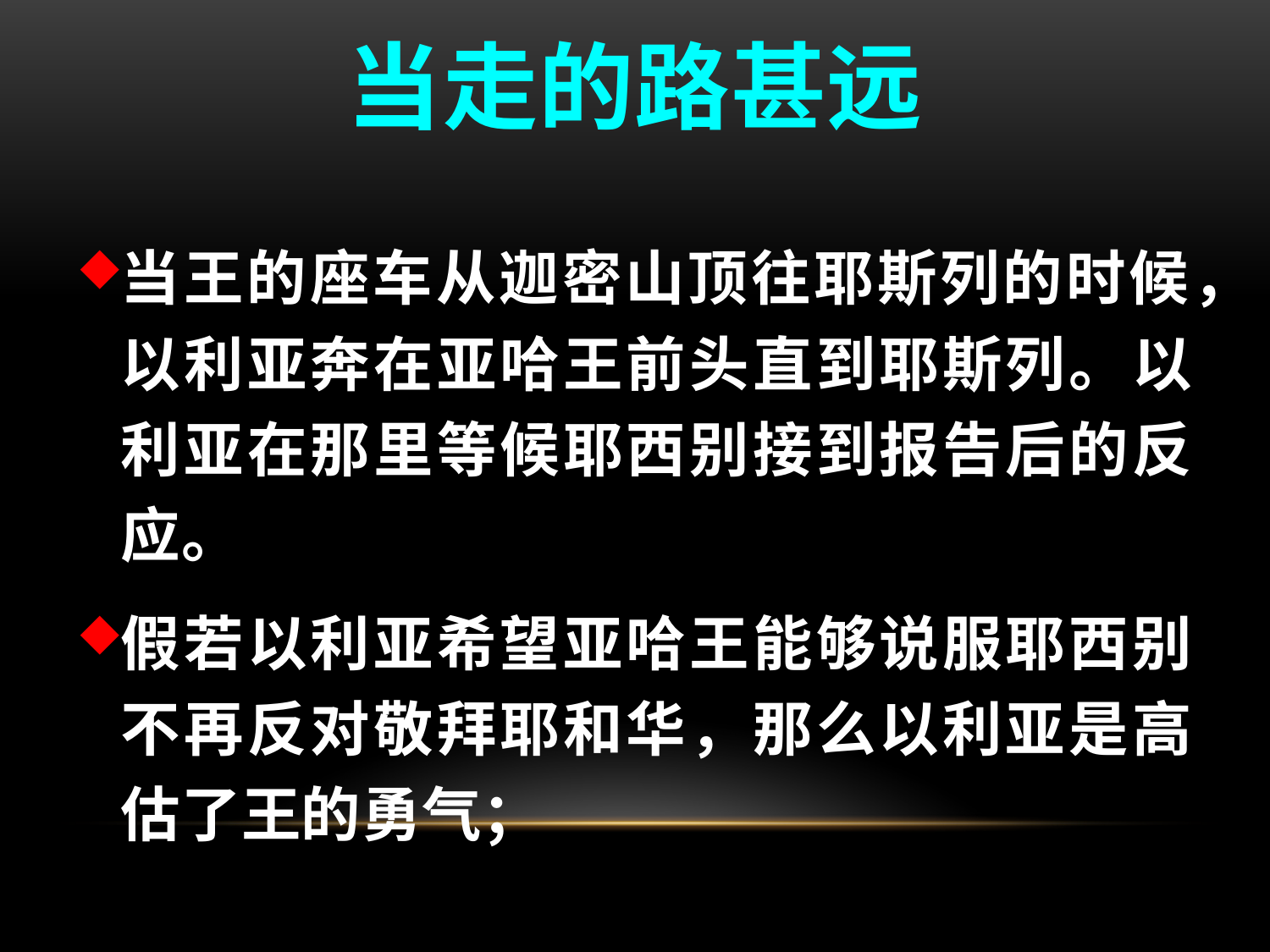

# 当走的路甚远
当王的座车从迦密山顶往耶斯列的时候，以利亚奔在亚哈王前头直到耶斯列。以利亚在那里等候耶西别接到报告后的反应。
假若以利亚希望亚哈王能够说服耶西别不再反对敬拜耶和华，那么以利亚是高估了王的勇气；